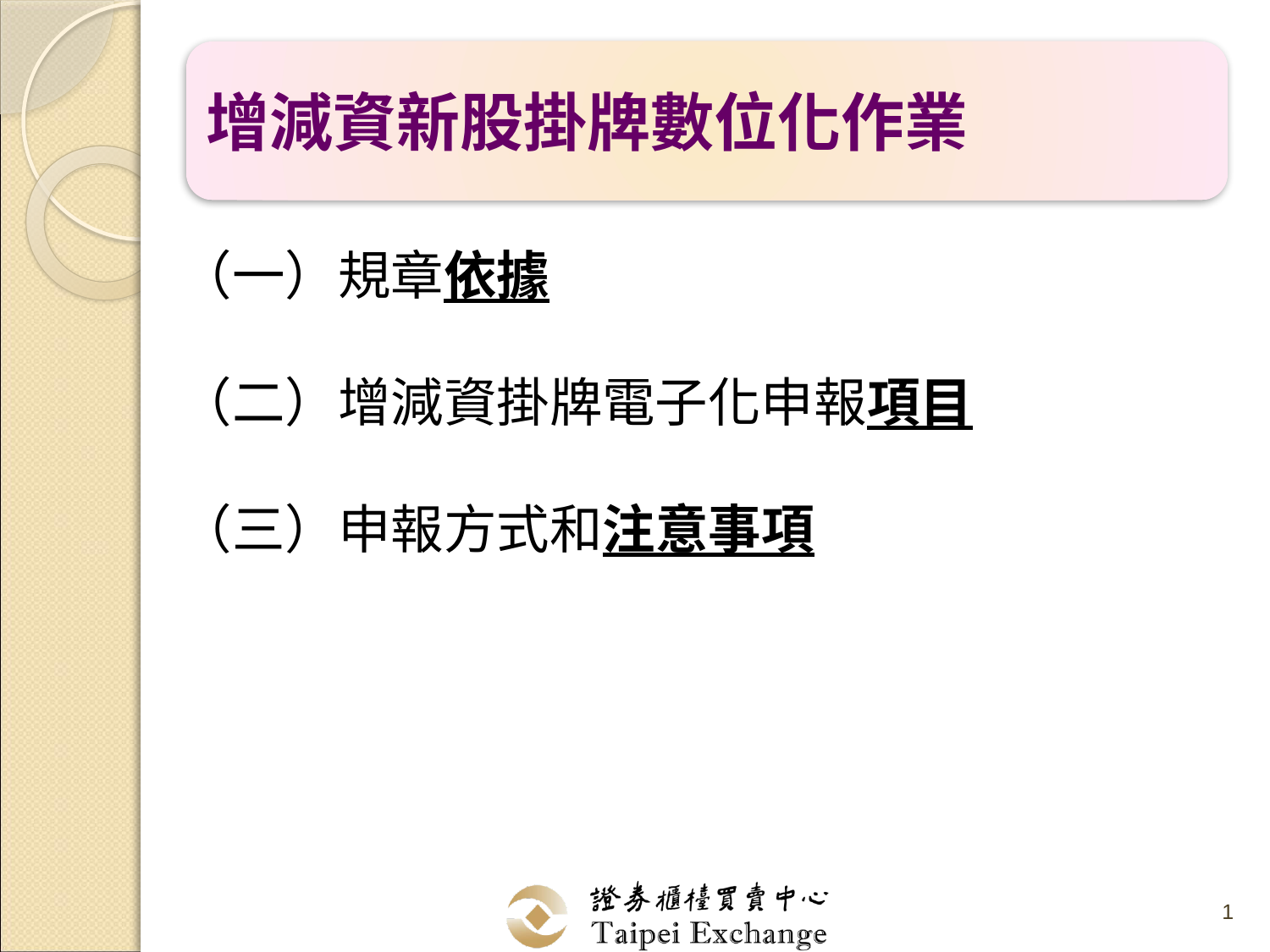

增減資新股掛牌數位化作業
（一）規章依據

（二）增減資掛牌電子化申報項目

（三）申報方式和注意事項

1